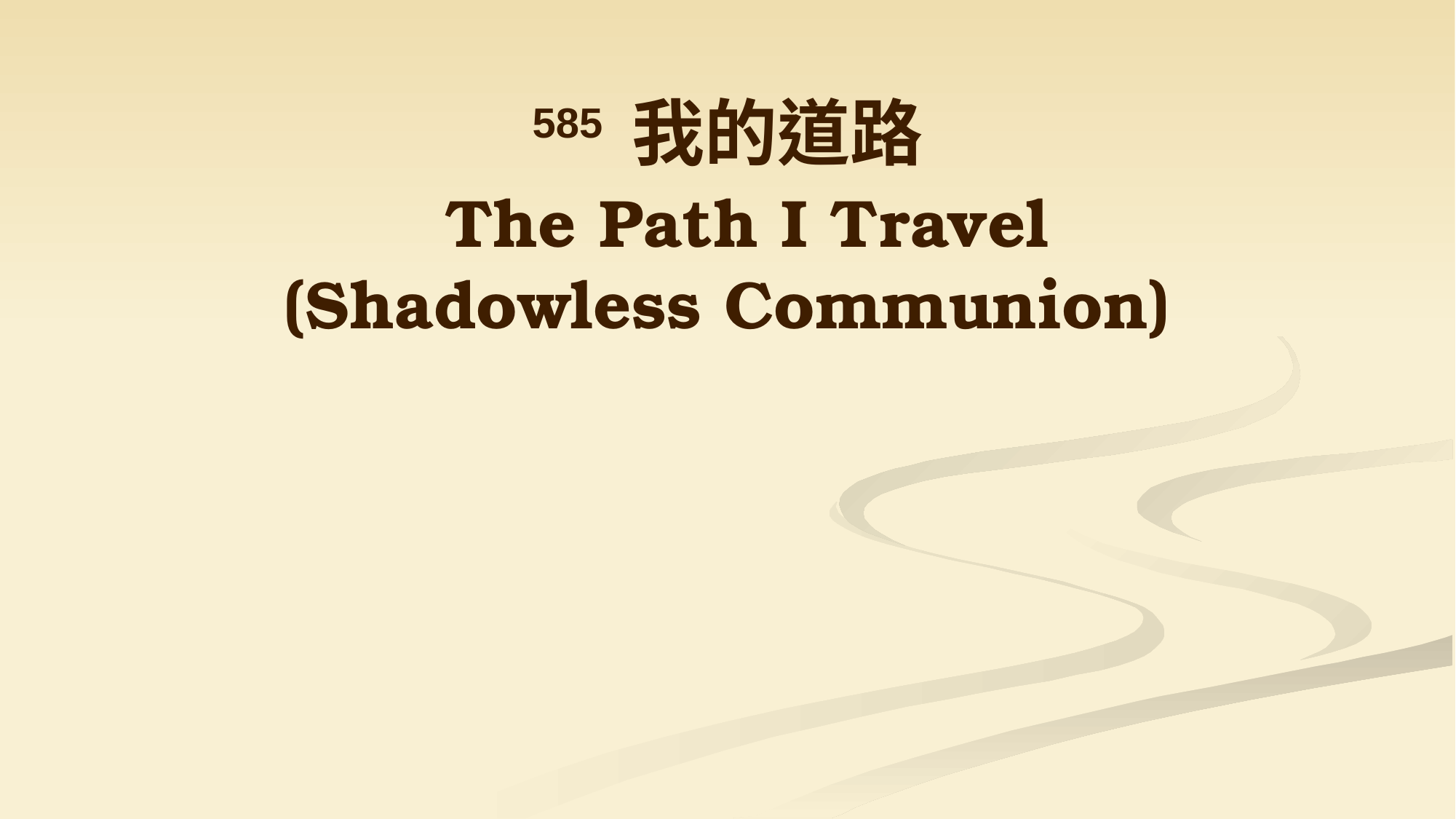

585 我的道路
  The Path I Travel
(Shadowless Communion)